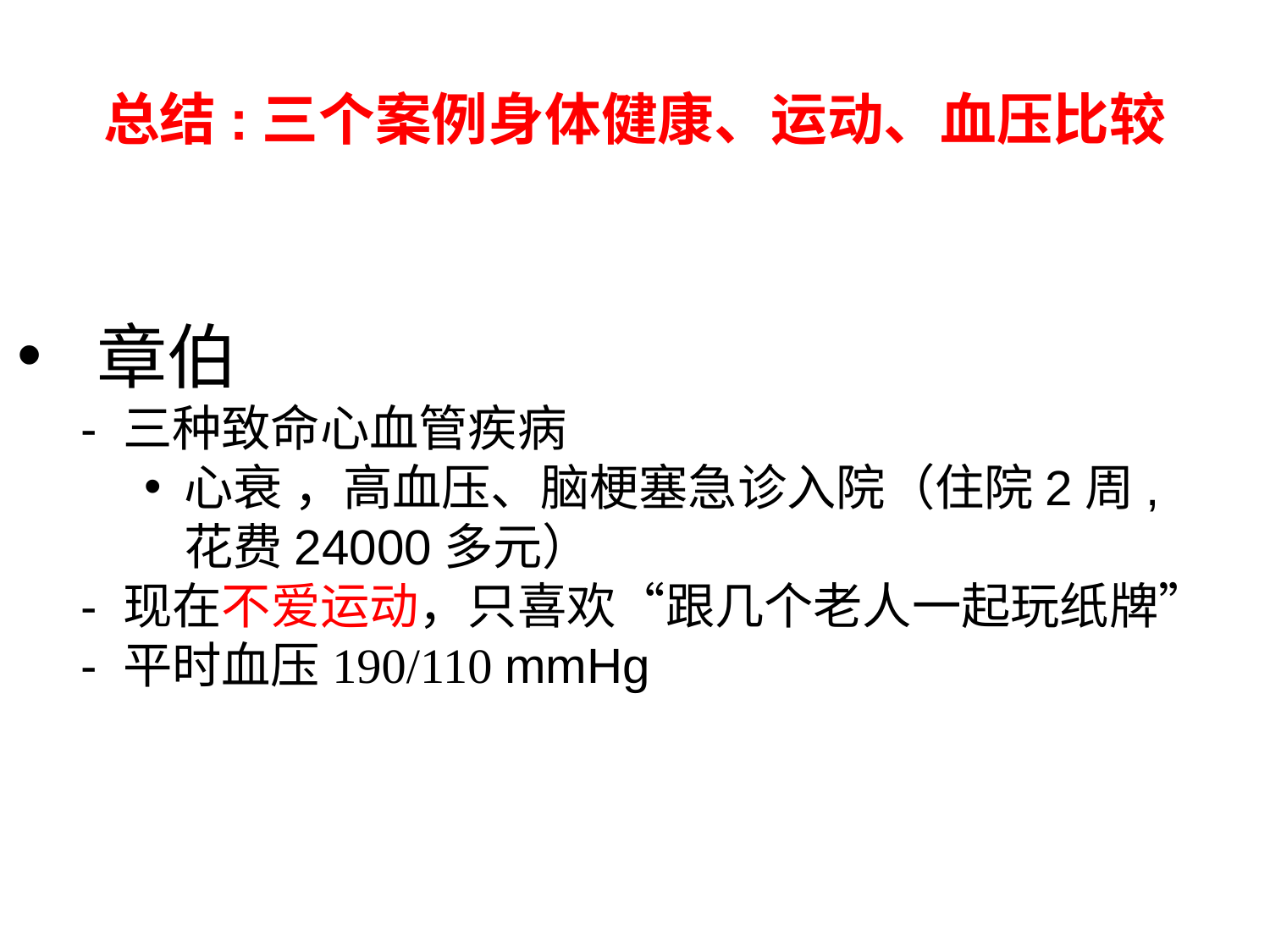

# 总结:三个案例身体健康、运动、血压比较
章伯
- 三种致命心血管疾病
心衰 ，高血压、脑梗塞急诊入院（住院2周,花费24000多元）
- 现在不爱运动，只喜欢“跟几个老人一起玩纸牌”
- 平时血压190/110 mmHg